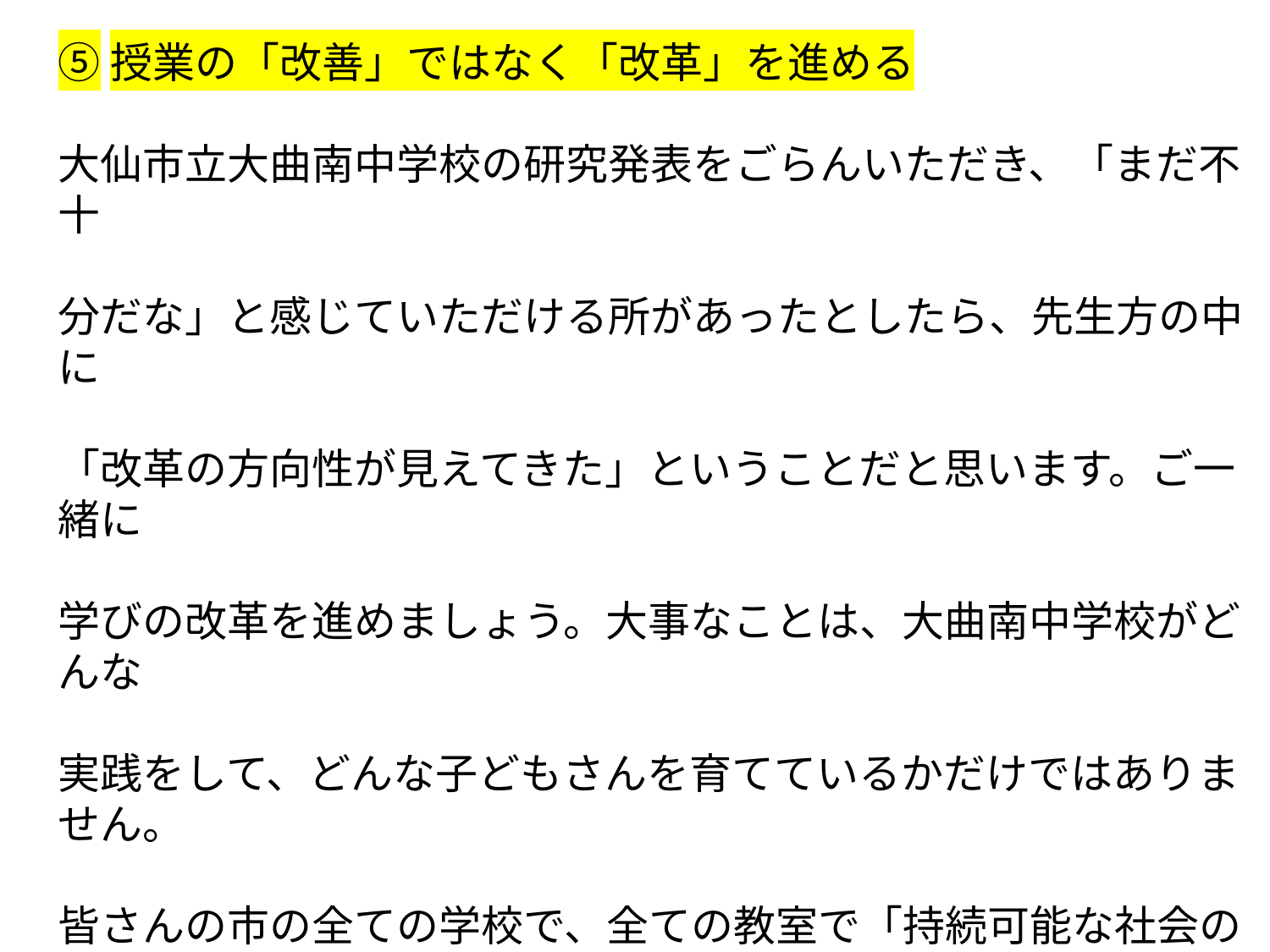

⑤授業の「改善」ではなく「改革」を進める

大仙市立大曲南中学校の研究発表をごらんいただき、「まだ不十

分だな」と感じていただける所があったとしたら、先生方の中に

「改革の方向性が見えてきた」ということだと思います。ご一緒に

学びの改革を進めましょう。大事なことは、大曲南中学校がどんな

実践をして、どんな子どもさんを育てているかだけではありません。

皆さんの市の全ての学校で、全ての教室で「持続可能な社会の創

り手」の育成が進み、より良い未来が実現し続ける事です。

「授業改善」では届きません。「学びの改革」を進めましょう。